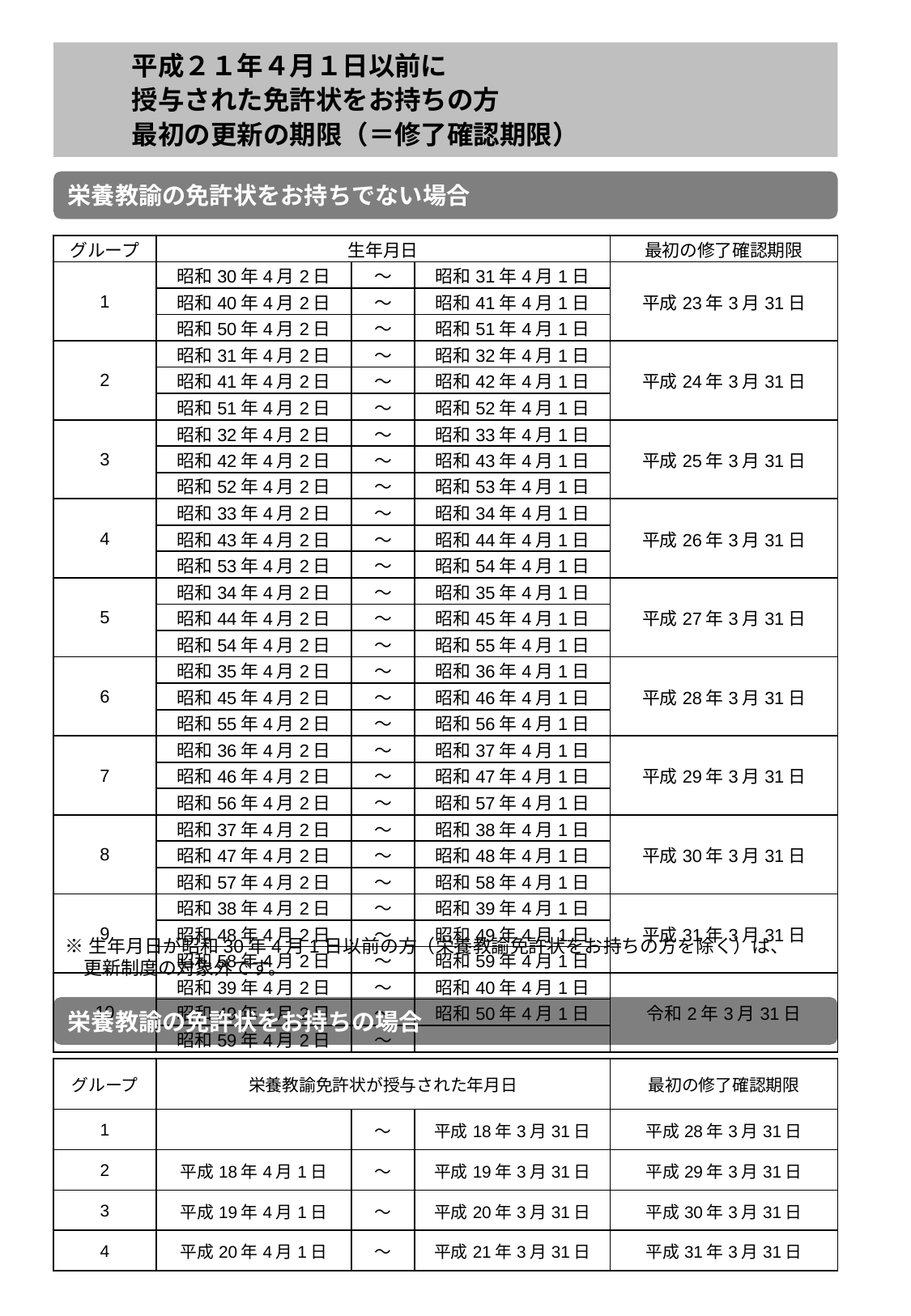

平成２１年４月１日以前に
授与された免許状をお持ちの方
最初の更新の期限（＝修了確認期限）
栄養教諭の免許状をお持ちでない場合
| グループ | 生年月日 |  |  | 最初の修了確認期限 |
| --- | --- | --- | --- | --- |
| 1 | 昭和30年4月2日 | ～ | 昭和31年4月1日 | 平成23年3月31日 |
|  | 昭和40年4月2日 | ～ | 昭和41年4月1日 |  |
|  | 昭和50年4月2日 | ～ | 昭和51年4月1日 |  |
| 2 | 昭和31年4月2日 | ～ | 昭和32年4月1日 | 平成24年3月31日 |
|  | 昭和41年4月2日 | ～ | 昭和42年4月1日 |  |
|  | 昭和51年4月2日 | ～ | 昭和52年4月1日 |  |
| 3 | 昭和32年4月2日 | ～ | 昭和33年4月1日 | 平成25年3月31日 |
|  | 昭和42年4月2日 | ～ | 昭和43年4月1日 |  |
|  | 昭和52年4月2日 | ～ | 昭和53年4月1日 |  |
| 4 | 昭和33年4月2日 | ～ | 昭和34年4月1日 | 平成26年3月31日 |
|  | 昭和43年4月2日 | ～ | 昭和44年4月1日 |  |
|  | 昭和53年4月2日 | ～ | 昭和54年4月1日 |  |
| 5 | 昭和34年4月2日 | ～ | 昭和35年4月1日 | 平成27年3月31日 |
|  | 昭和44年4月2日 | ～ | 昭和45年4月1日 |  |
|  | 昭和54年4月2日 | ～ | 昭和55年4月1日 |  |
| 6 | 昭和35年4月2日 | ～ | 昭和36年4月1日 | 平成28年3月31日 |
|  | 昭和45年4月2日 | ～ | 昭和46年4月1日 |  |
|  | 昭和55年4月2日 | ～ | 昭和56年4月1日 |  |
| 7 | 昭和36年4月2日 | ～ | 昭和37年4月1日 | 平成29年3月31日 |
|  | 昭和46年4月2日 | ～ | 昭和47年4月1日 |  |
|  | 昭和56年4月2日 | ～ | 昭和57年4月1日 |  |
| 8 | 昭和37年4月2日 | ～ | 昭和38年4月1日 | 平成30年3月31日 |
|  | 昭和47年4月2日 | ～ | 昭和48年4月1日 |  |
|  | 昭和57年4月2日 | ～ | 昭和58年4月1日 |  |
| 9 | 昭和38年4月2日 | ～ | 昭和39年4月1日 | 平成31年3月31日 |
|  | 昭和48年4月2日 | ～ | 昭和49年4月1日 |  |
|  | 昭和58年4月2日 | ～ | 昭和59年4月1日 |  |
| 10 | 昭和39年4月2日 | ～ | 昭和40年4月1日 | 令和2年3月31日 |
|  | 昭和49年4月2日 | ～ | 昭和50年4月1日 |  |
|  | 昭和59年4月2日 | ～ |  |  |
※生年月日が昭和30年4月1日以前の方（栄養教諭免許状をお持ちの方を除く）は、
　更新制度の対象外です。
栄養教諭の免許状をお持ちの場合
| グループ | 栄養教諭免許状が授与された年月日 |  |  | 最初の修了確認期限 |
| --- | --- | --- | --- | --- |
| 1 |  | ～ | 平成18年3月31日 | 平成28年3月31日 |
| 2 | 平成18年4月1日 | ～ | 平成19年3月31日 | 平成29年3月31日 |
| 3 | 平成19年4月1日 | ～ | 平成20年3月31日 | 平成30年3月31日 |
| 4 | 平成20年4月1日 | ～ | 平成21年3月31日 | 平成31年3月31日 |